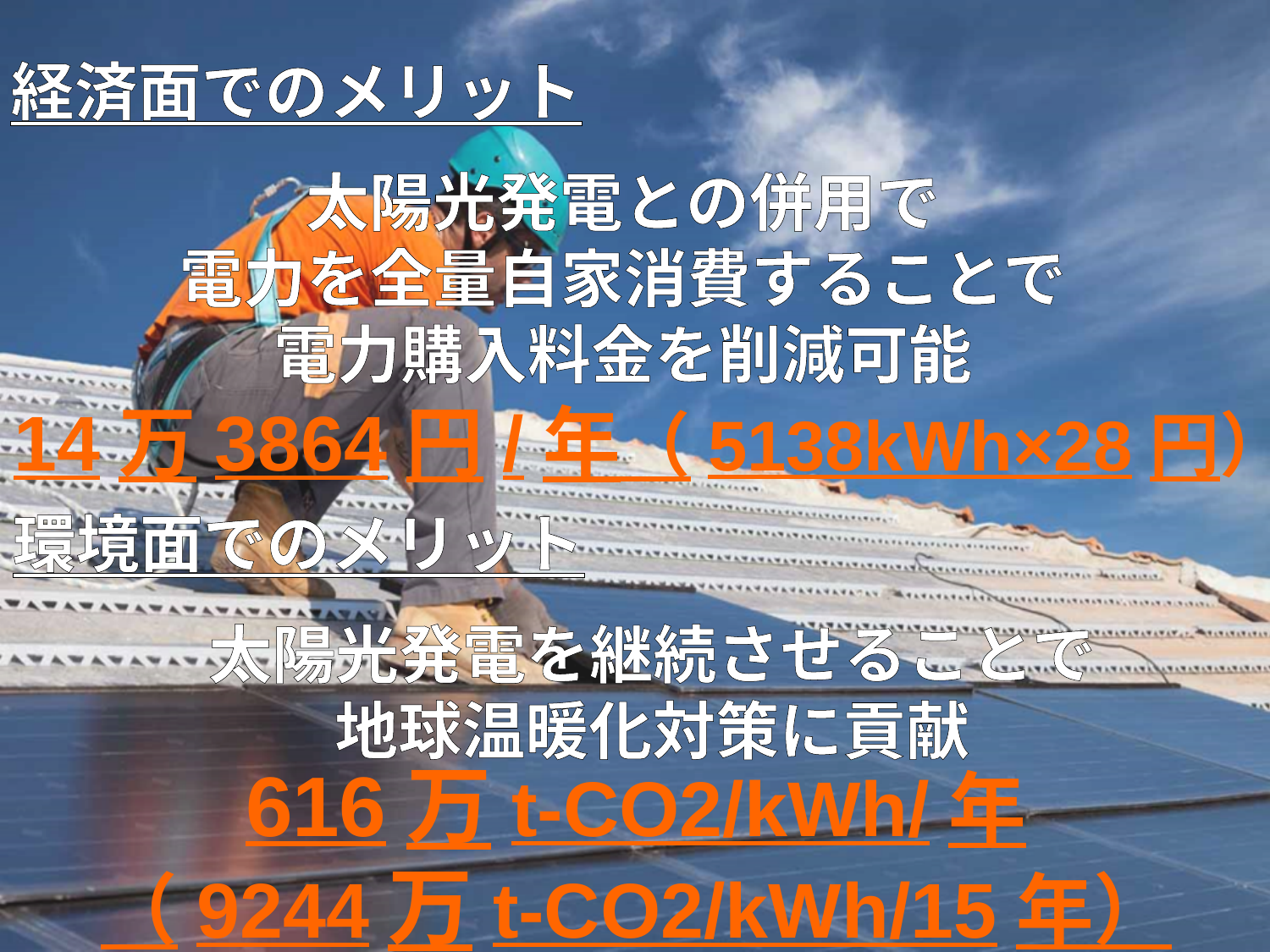

経済面でのメリット
太陽光発電との併用で
電力を全量自家消費することで
電力購入料金を削減可能
14万3864円/年（5138kWh×28円）
環境面でのメリット
太陽光発電を継続させることで
地球温暖化対策に貢献
616万t-CO2/kWh/年
（9244万t-CO2/kWh/15年）